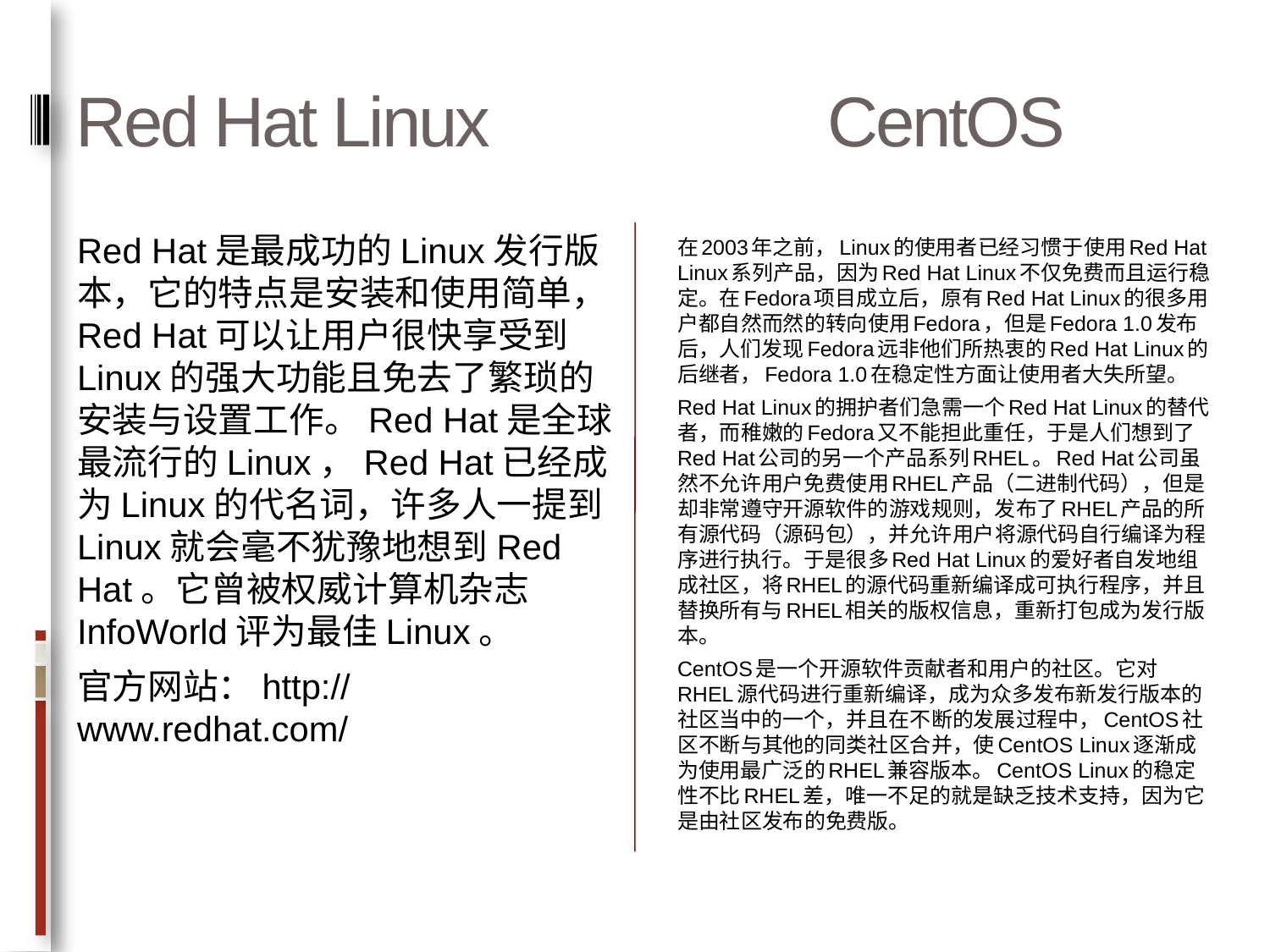

# Red Hat Linux                    CentOS
Red Hat是最成功的Linux发行版本，它的特点是安装和使用简单，Red Hat可以让用户很快享受到Linux的强大功能且免去了繁琐的安装与设置工作。Red Hat是全球最流行的Linux，Red Hat已经成为Linux的代名词，许多人一提到Linux就会毫不犹豫地想到Red Hat。它曾被权威计算机杂志InfoWorld评为最佳Linux。
官方网站：http://www.redhat.com/
在2003年之前，Linux的使用者已经习惯于使用Red Hat Linux系列产品，因为Red Hat Linux不仅免费而且运行稳定。在Fedora项目成立后，原有Red Hat Linux的很多用户都自然而然的转向使用Fedora，但是Fedora 1.0发布后，人们发现Fedora远非他们所热衷的Red Hat Linux的后继者，Fedora 1.0在稳定性方面让使用者大失所望。
Red Hat Linux的拥护者们急需一个Red Hat Linux的替代者，而稚嫩的Fedora又不能担此重任，于是人们想到了Red Hat公司的另一个产品系列RHEL。Red Hat公司虽然不允许用户免费使用RHEL产品（二进制代码），但是却非常遵守开源软件的游戏规则，发布了RHEL产品的所有源代码（源码包），并允许用户将源代码自行编译为程序进行执行。于是很多Red Hat Linux的爱好者自发地组成社区，将RHEL的源代码重新编译成可执行程序，并且替换所有与RHEL相关的版权信息，重新打包成为发行版本。
CentOS是一个开源软件贡献者和用户的社区。它对RHEL源代码进行重新编译，成为众多发布新发行版本的社区当中的一个，并且在不断的发展过程中，CentOS社区不断与其他的同类社区合并，使CentOS Linux逐渐成为使用最广泛的RHEL兼容版本。CentOS Linux的稳定性不比RHEL差，唯一不足的就是缺乏技术支持，因为它是由社区发布的免费版。